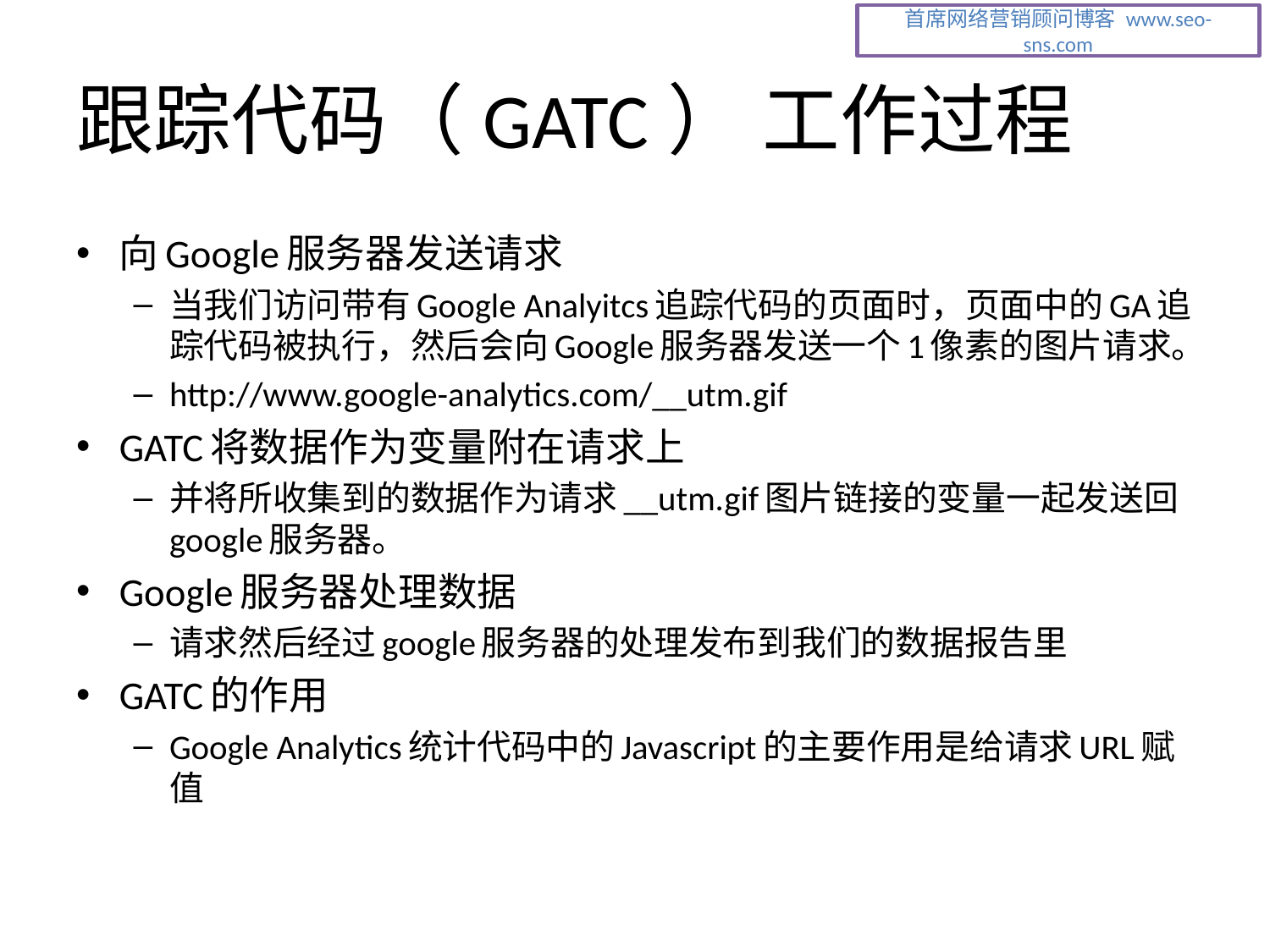

# 跟踪代码（GATC） 工作过程
向Google服务器发送请求
当我们访问带有Google Analyitcs追踪代码的页面时，页面中的GA追踪代码被执行，然后会向Google服务器发送一个1像素的图片请求。
http://www.google-analytics.com/__utm.gif
GATC将数据作为变量附在请求上
并将所收集到的数据作为请求__utm.gif图片链接的变量一起发送回google服务器。
Google服务器处理数据
请求然后经过google服务器的处理发布到我们的数据报告里
GATC的作用
Google Analytics统计代码中的Javascript的主要作用是给请求URL赋值